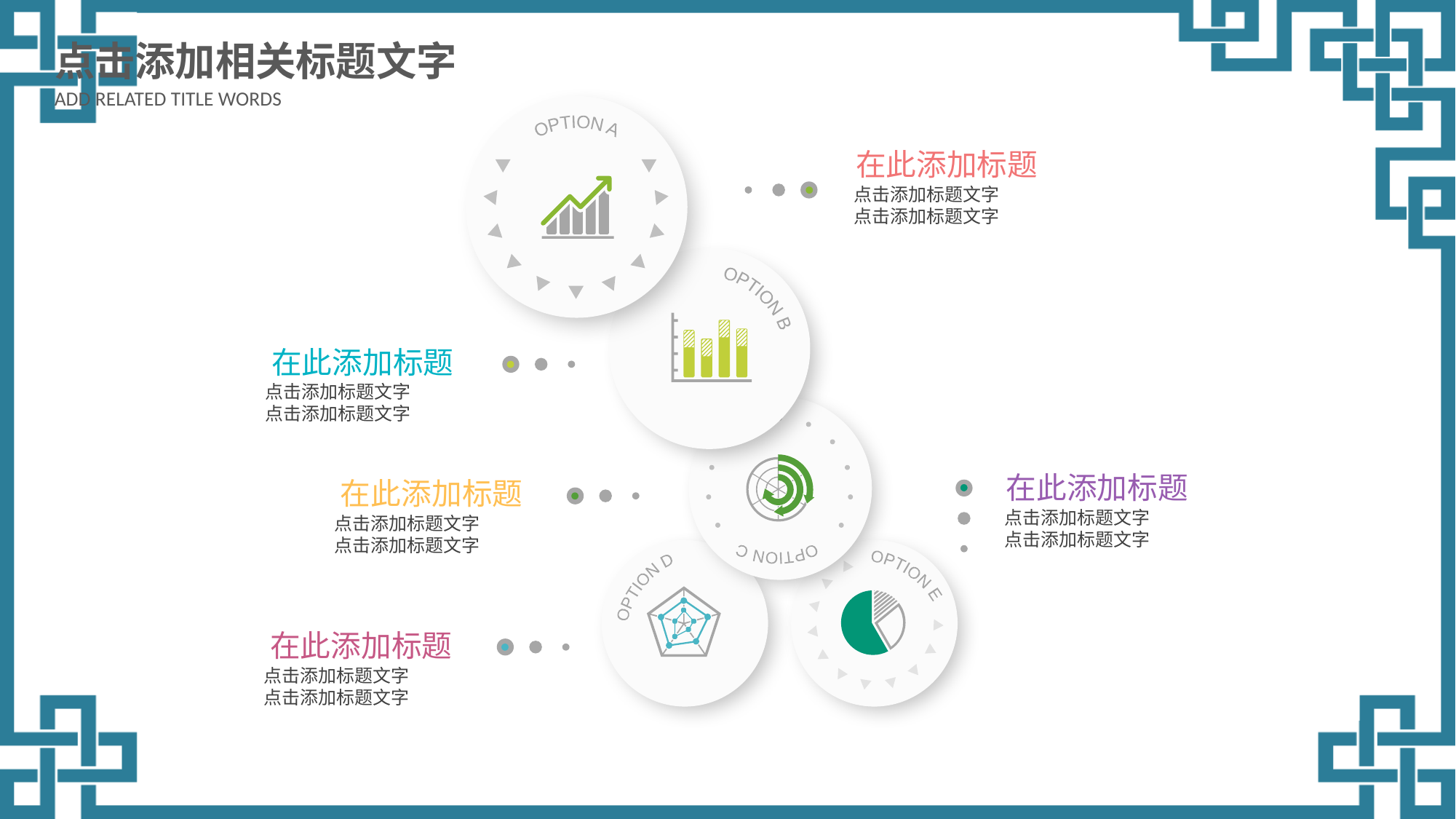

点击添加相关标题文字
ADD RELATED TITLE WORDS

OPTION A

在此添加标题
点击添加标题文字
点击添加标题文字

OPTION B

在此添加标题
点击添加标题文字
点击添加标题文字

OPTION C

在此添加标题
点击添加标题文字
点击添加标题文字
在此添加标题
点击添加标题文字
点击添加标题文字

OPTION D

OPTION E

在此添加标题
点击添加标题文字
点击添加标题文字